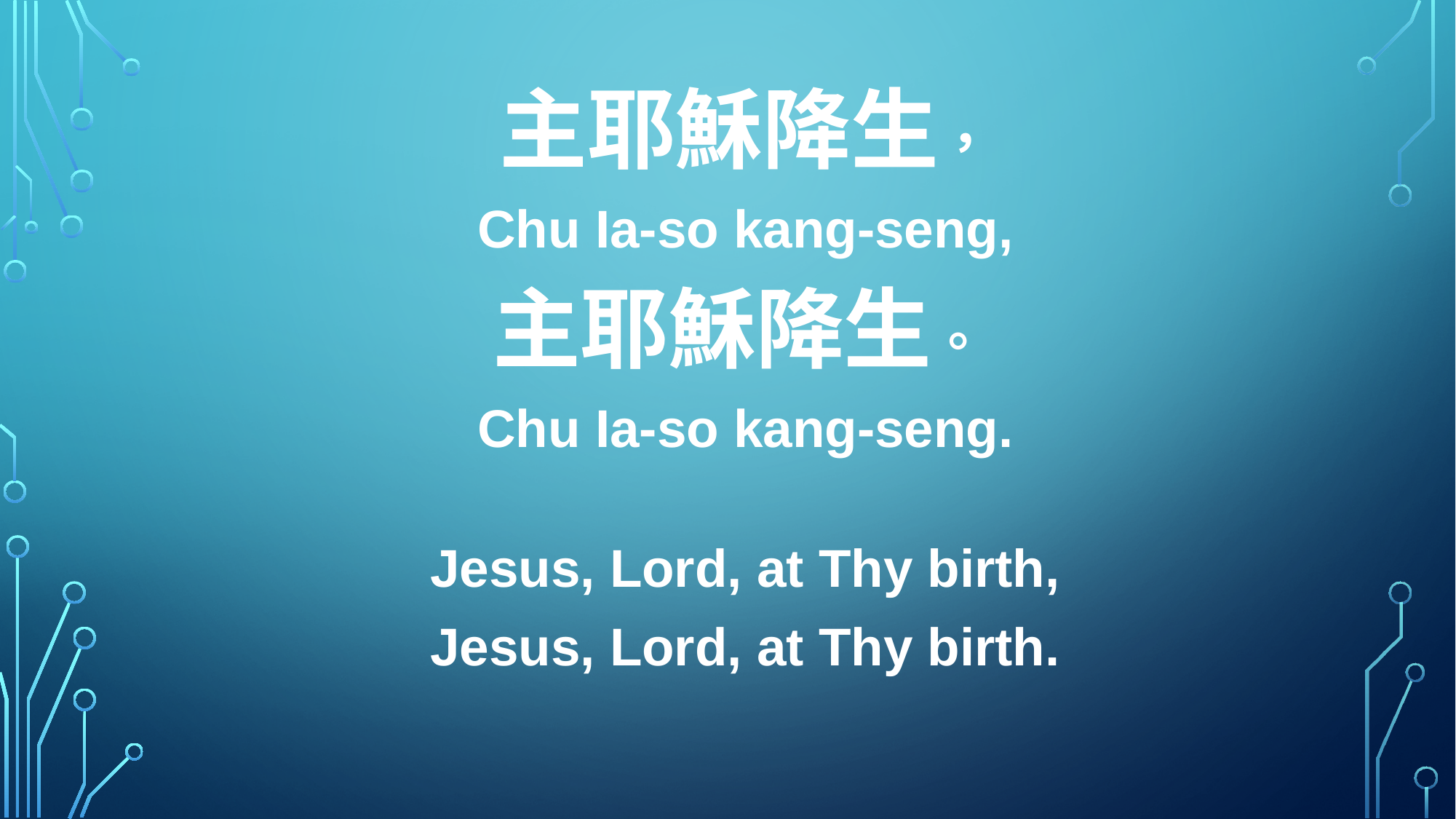

主耶穌降生，
Chu Ia-so kang-seng,
主耶穌降生。
Chu Ia-so kang-seng.

Jesus, Lord, at Thy birth,
Jesus, Lord, at Thy birth.